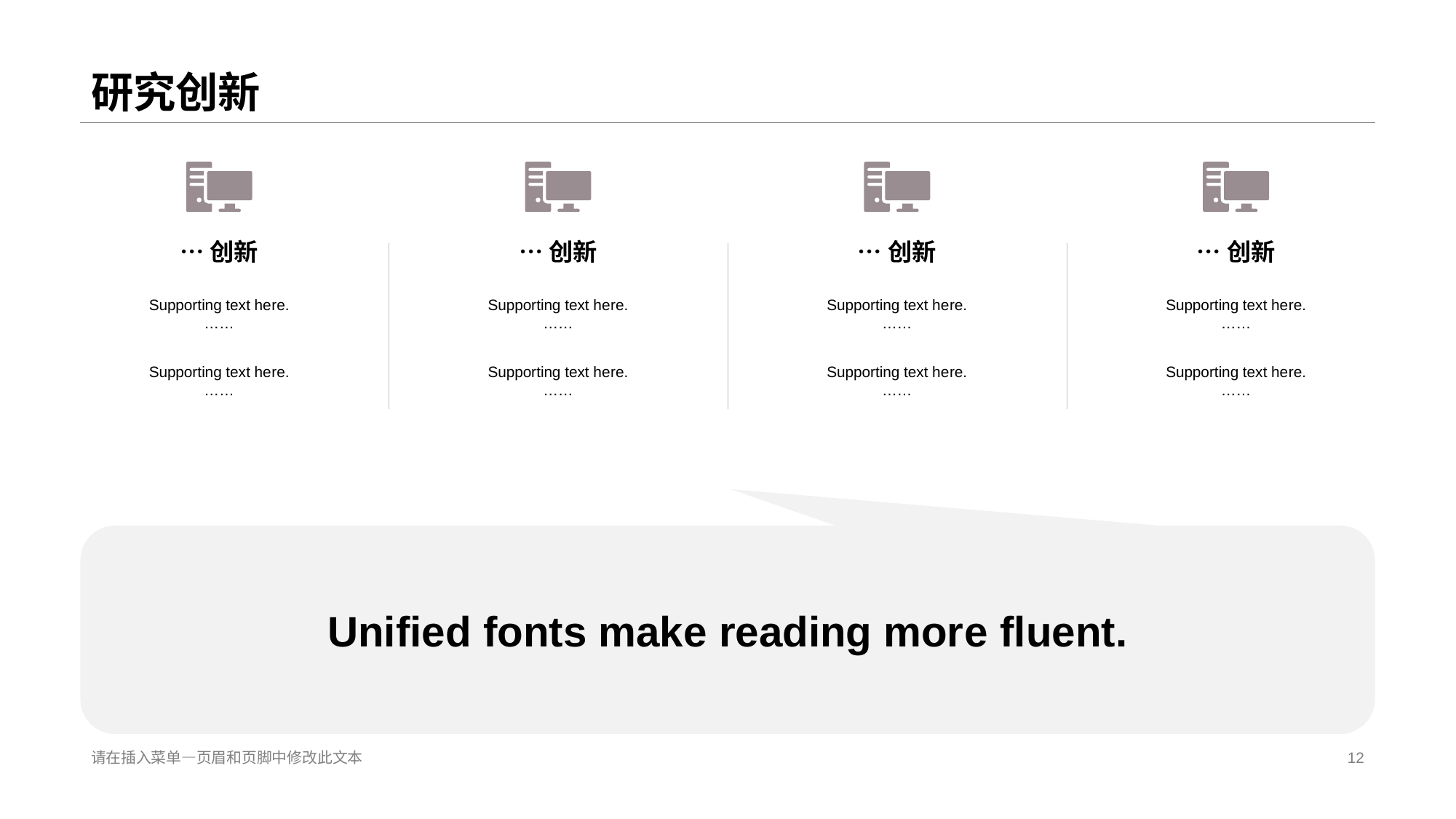

# 研究创新

…创新
…创新
…创新
…创新
Supporting text he re.
……
Supporting text he re.
……
Supporting text he re.
……
Supporting text he re.
……
Supporting text he re.
……
Supporting text he re.
……
Supporting text he re.
……
Supporting text he re.
……
Unified fonts make reading mor e fluent.
请在插入菜单—页眉和页脚中修改此文本
12